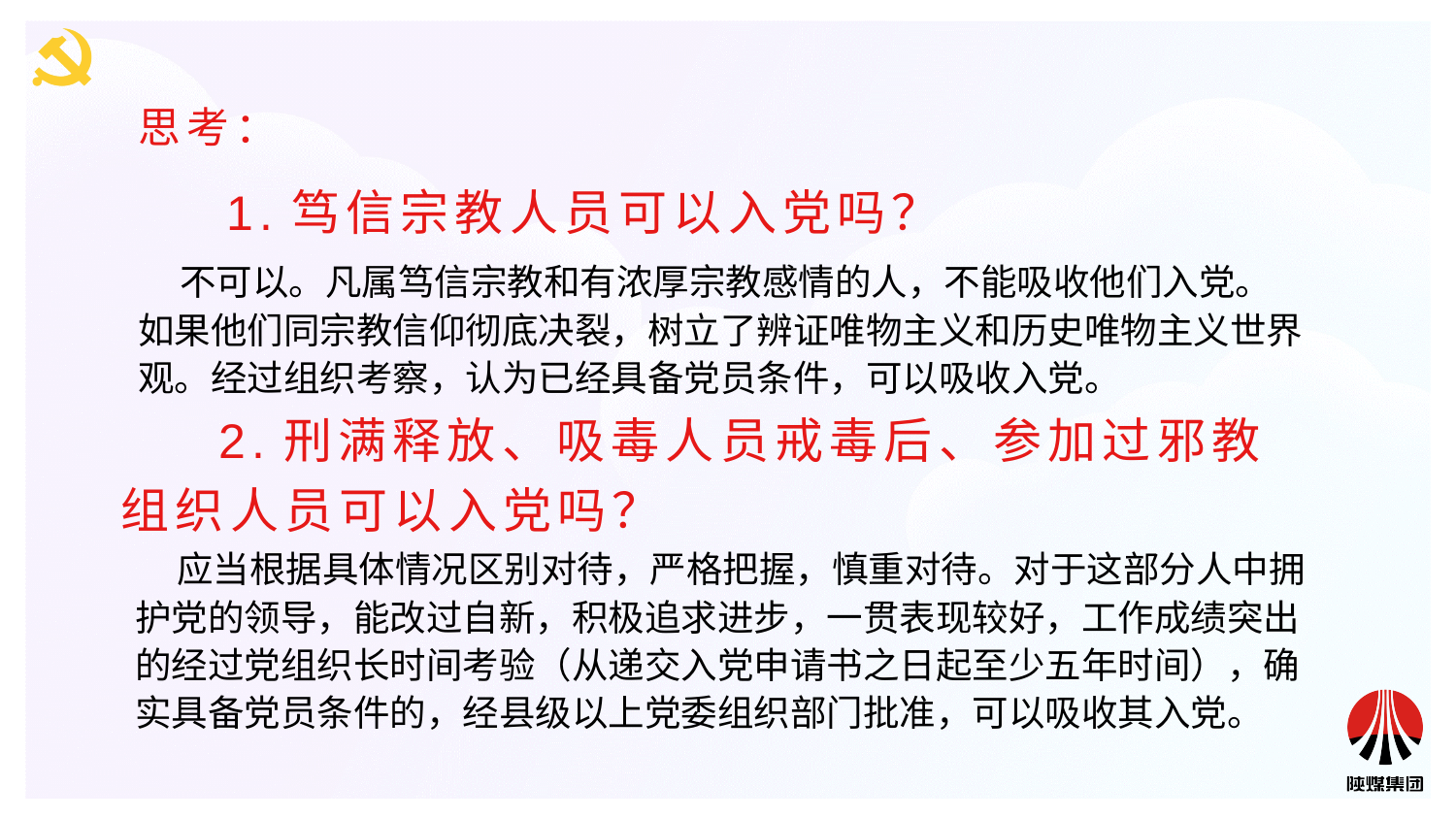

思考：
   1.笃信宗教人员可以入党吗？
    不可以。凡属笃信宗教和有浓厚宗教感情的人，不能吸收他们入党。如果他们同宗教信仰彻底决裂，树立了辨证唯物主义和历史唯物主义世界观。经过组织考察，认为已经具备党员条件，可以吸收入党。
     2.刑满释放、吸毒人员戒毒后、参加过邪教组织人员可以入党吗？
    应当根据具体情况区别对待，严格把握，慎重对待。对于这部分人中拥护党的领导，能改过自新，积极追求进步，一贯表现较好，工作成绩突出的经过党组织长时间考验（从递交入党申请书之日起至少五年时间），确实具备党员条件的，经县级以上党委组织部门批准，可以吸收其入党。